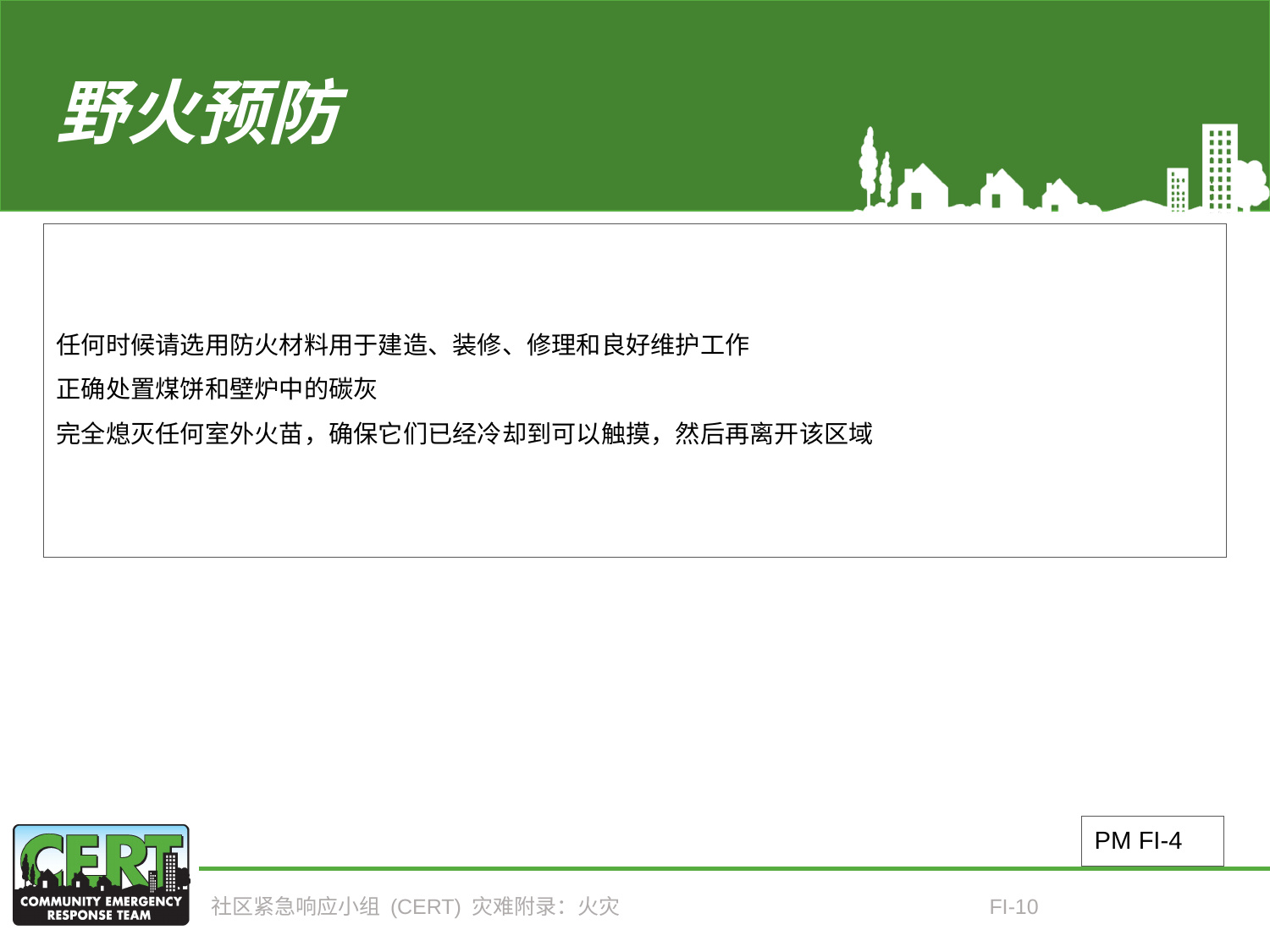

# 野火预防
任何时候请选用防火材料用于建造、装修、修理和良好维护工作
正确处置煤饼和壁炉中的碳灰
完全熄灭任何室外火苗，确保它们已经冷却到可以触摸，然后再离开该区域
PM FI-4
社区紧急响应小组 (CERT) 灾难附录：火灾
FI-10